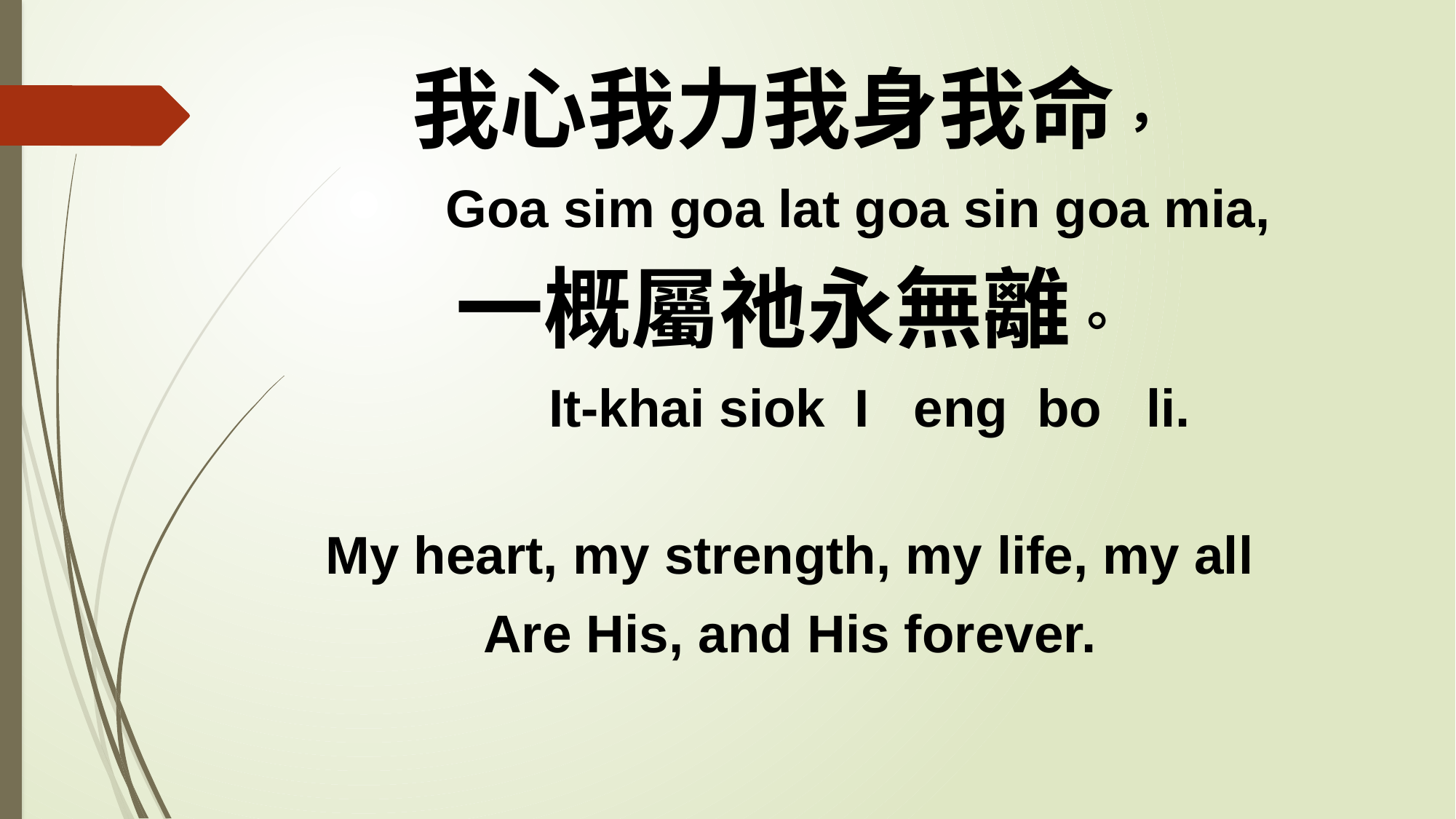

我心我力我身我命，
            Goa sim goa lat goa sin goa mia,
一概屬祂永無離。
                   It-khai siok  I   eng  bo   li.

My heart, my strength, my life, my all
Are His, and His forever.